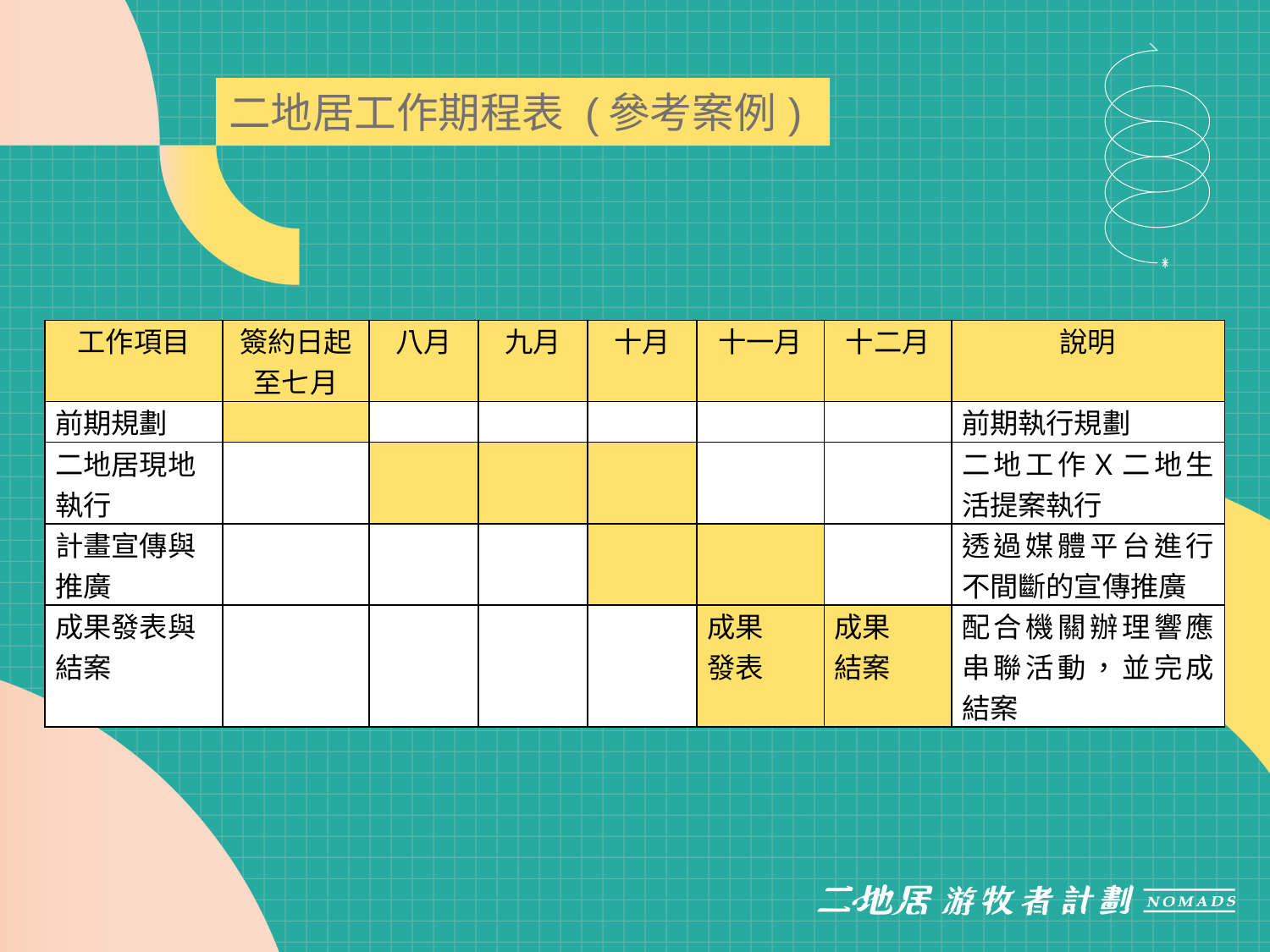

二地居工作期程表 (參考案例)
| 工作項目 | 簽約日起至七月 | 八月 | 九月 | 十月 | 十一月 | 十二月 | 說明 |
| --- | --- | --- | --- | --- | --- | --- | --- |
| 前期規劃 |  |  |  |  |  |  | 前期執行規劃 |
| 二地居現地執行 |  |  |  |  |  |  | 二地工作Ｘ二地生活提案執行 |
| 計畫宣傳與推廣 |  |  |  |  |  |  | 透過媒體平台進行不間斷的宣傳推廣 |
| 成果發表與結案 |  |  |  |  | 成果 發表 | 成果 結案 | 配合機關辦理響應串聯活動，並完成結案 |